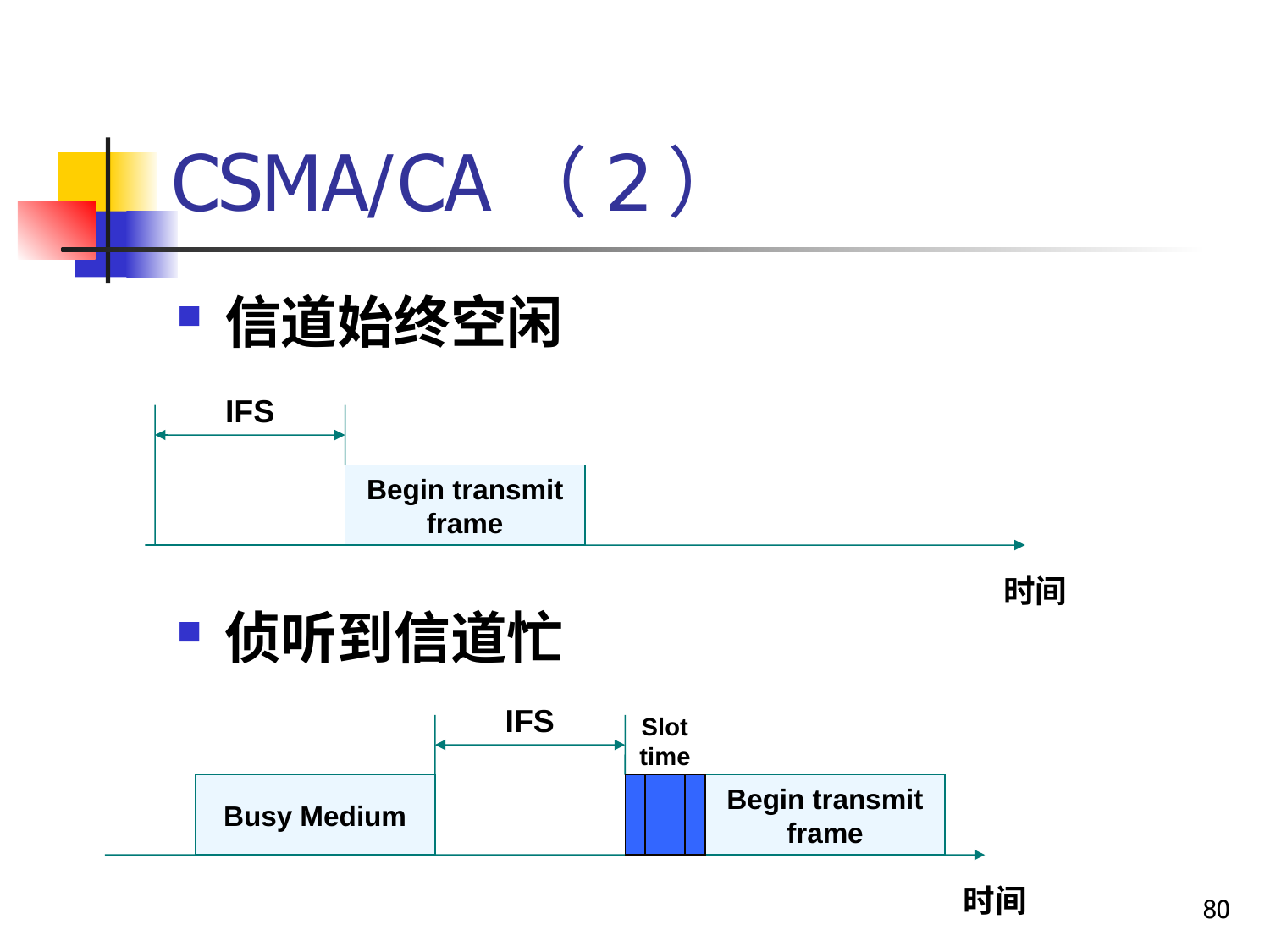

# CSMA/CA（2）
信道始终空闲

侦听到信道忙
IFS

Begin transmit frame

时间
IFS
Slot time

Busy Medium

Begin transmit frame

80
时间